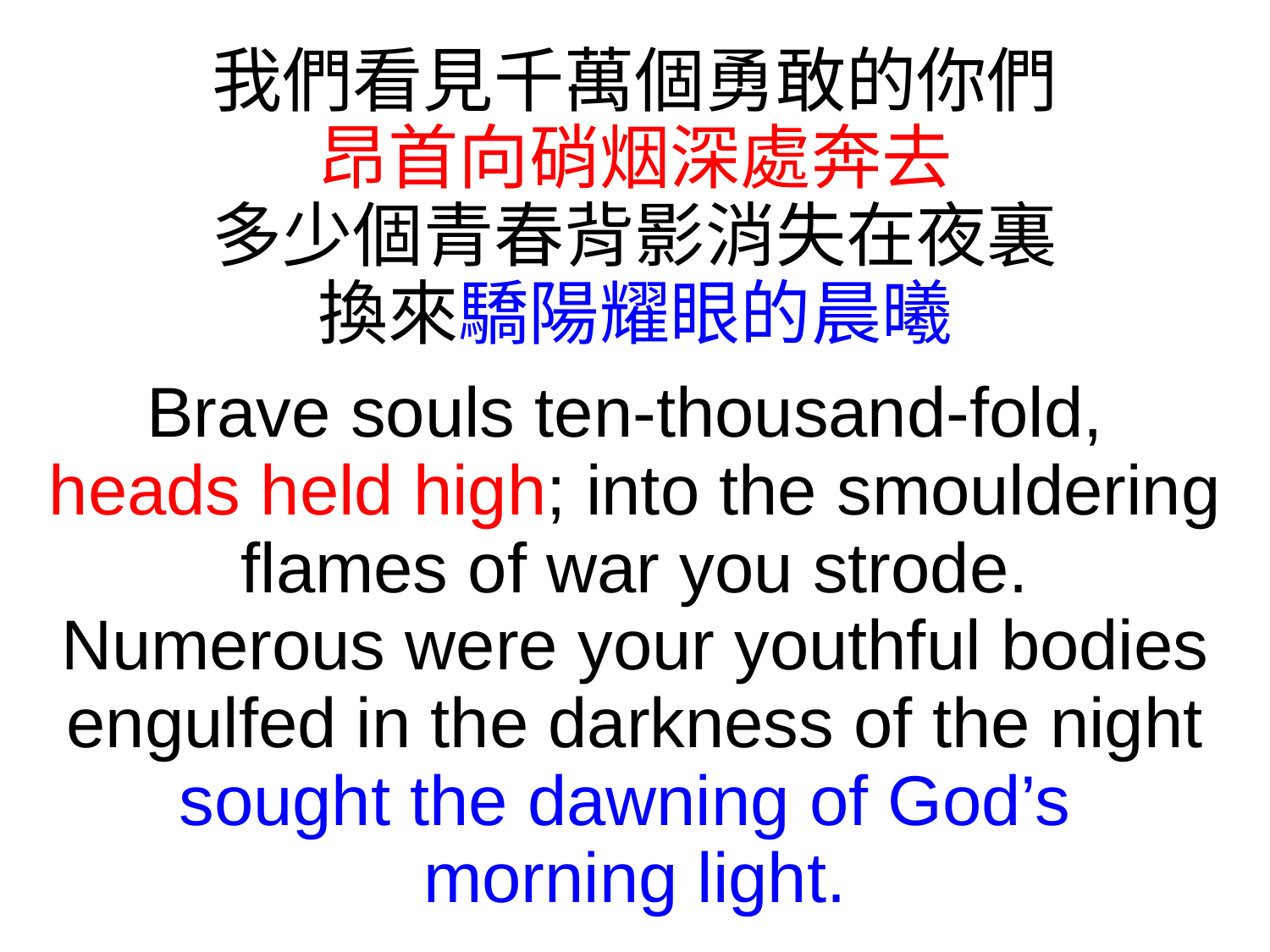

我們看見千萬個勇敢的你們
昂首向硝烟深處奔去
多少個青春背影消失在夜裏
換來驕陽耀眼的晨曦
Brave souls ten-thousand-fold,
heads held high; into the smouldering flames of war you strode.
Numerous were your youthful bodies engulfed in the darkness of the night
sought the dawning of God’s
morning light.